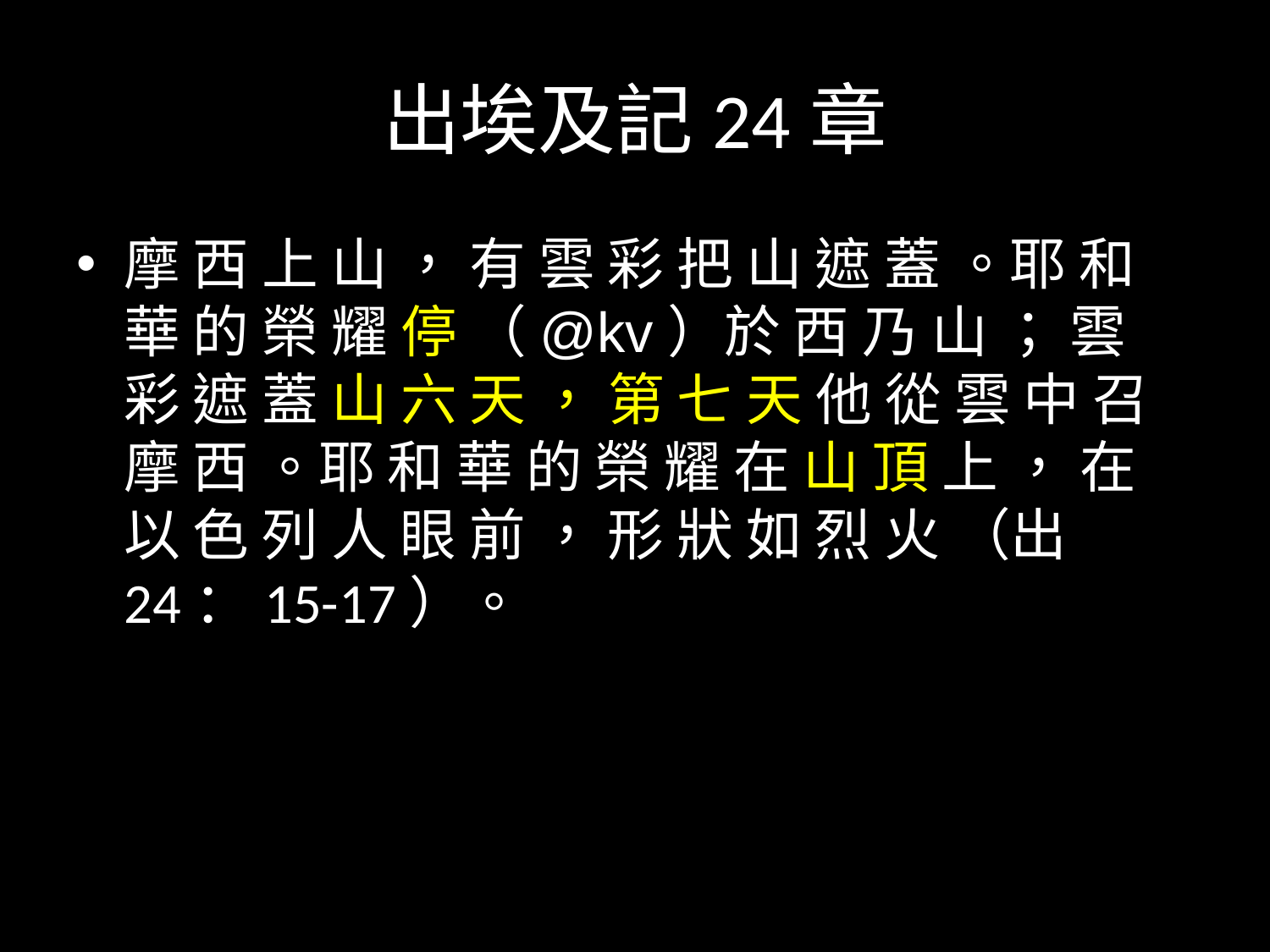

# 出埃及記24章
摩 西 上 山 ， 有 雲 彩 把 山 遮 蓋 。耶 和 華 的 榮 耀 停 （@kv）於 西 乃 山 ； 雲 彩 遮 蓋 山 六 天 ， 第 七 天 他 從 雲 中 召 摩 西 。耶 和 華 的 榮 耀 在 山 頂 上 ， 在 以 色 列 人 眼 前 ， 形 狀 如 烈 火 （出24：15-17）。